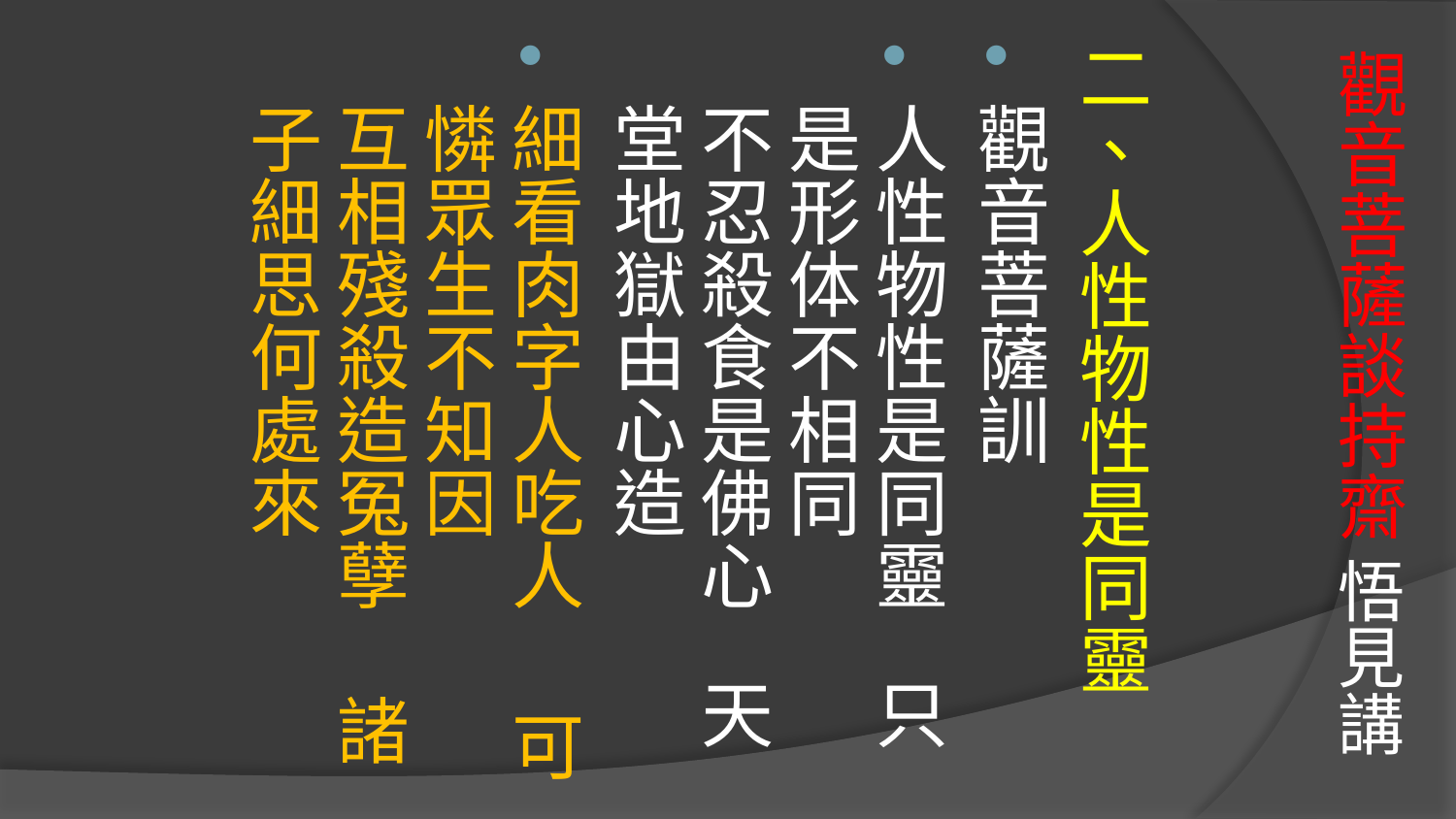

# 觀音菩薩談持齋 悟見講
二、人性物性是同靈
觀音菩薩訓
人性物性是同靈    只是形体不相同
不忍殺食是佛心    天堂地獄由心造
細看肉字人吃人      可憐眾生不知因
互相殘殺造冤孽     諸子細思何處來